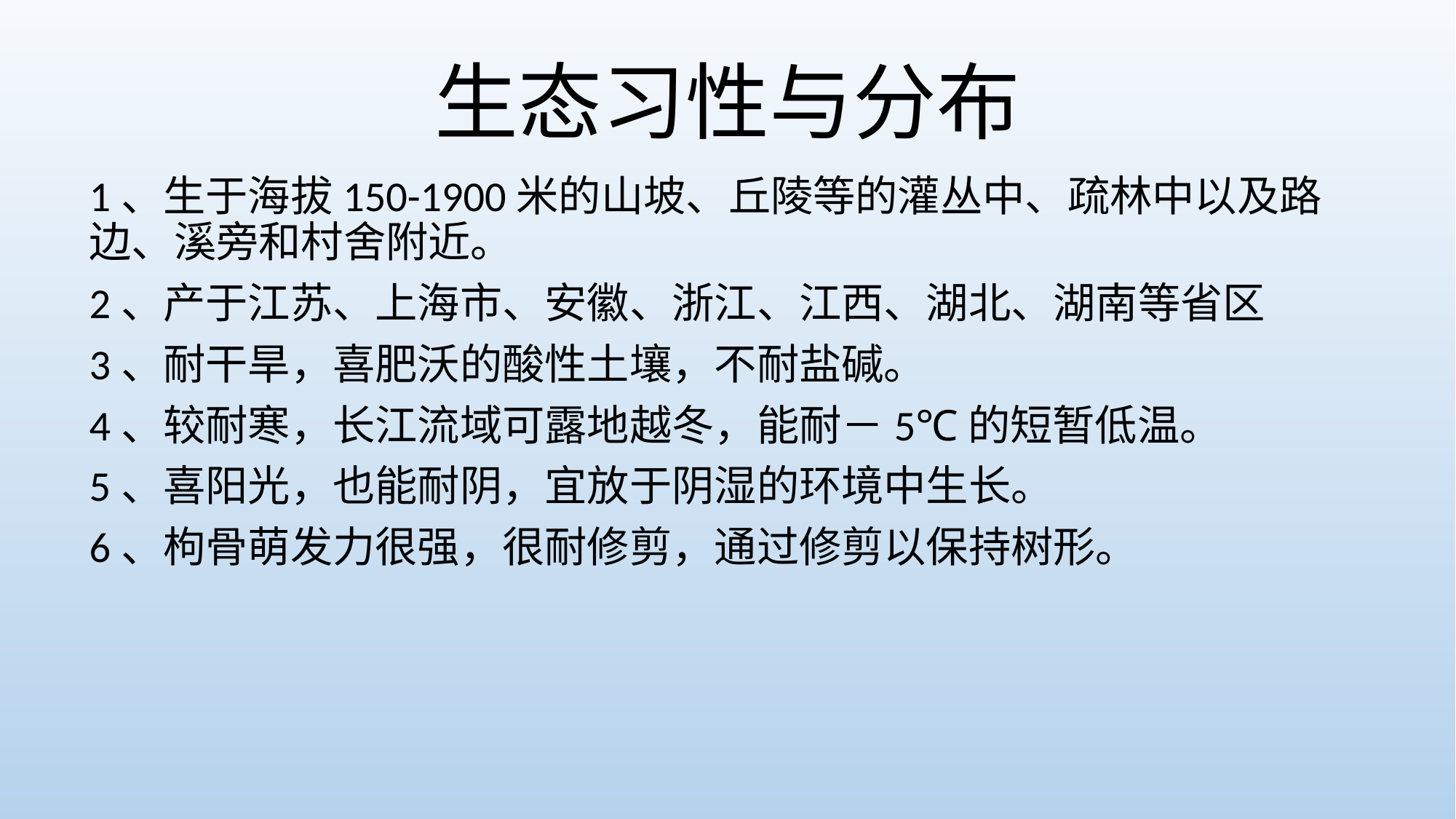

# 生态习性与分布
1、生于海拔150-1900米的山坡、丘陵等的灌丛中、疏林中以及路边、溪旁和村舍附近。
2、产于江苏、上海市、安徽、浙江、江西、湖北、湖南等省区
3、耐干旱，喜肥沃的酸性土壤，不耐盐碱。
4、较耐寒，长江流域可露地越冬，能耐－5℃的短暂低温。
5、喜阳光，也能耐阴，宜放于阴湿的环境中生长。
6、枸骨萌发力很强，很耐修剪，通过修剪以保持树形。